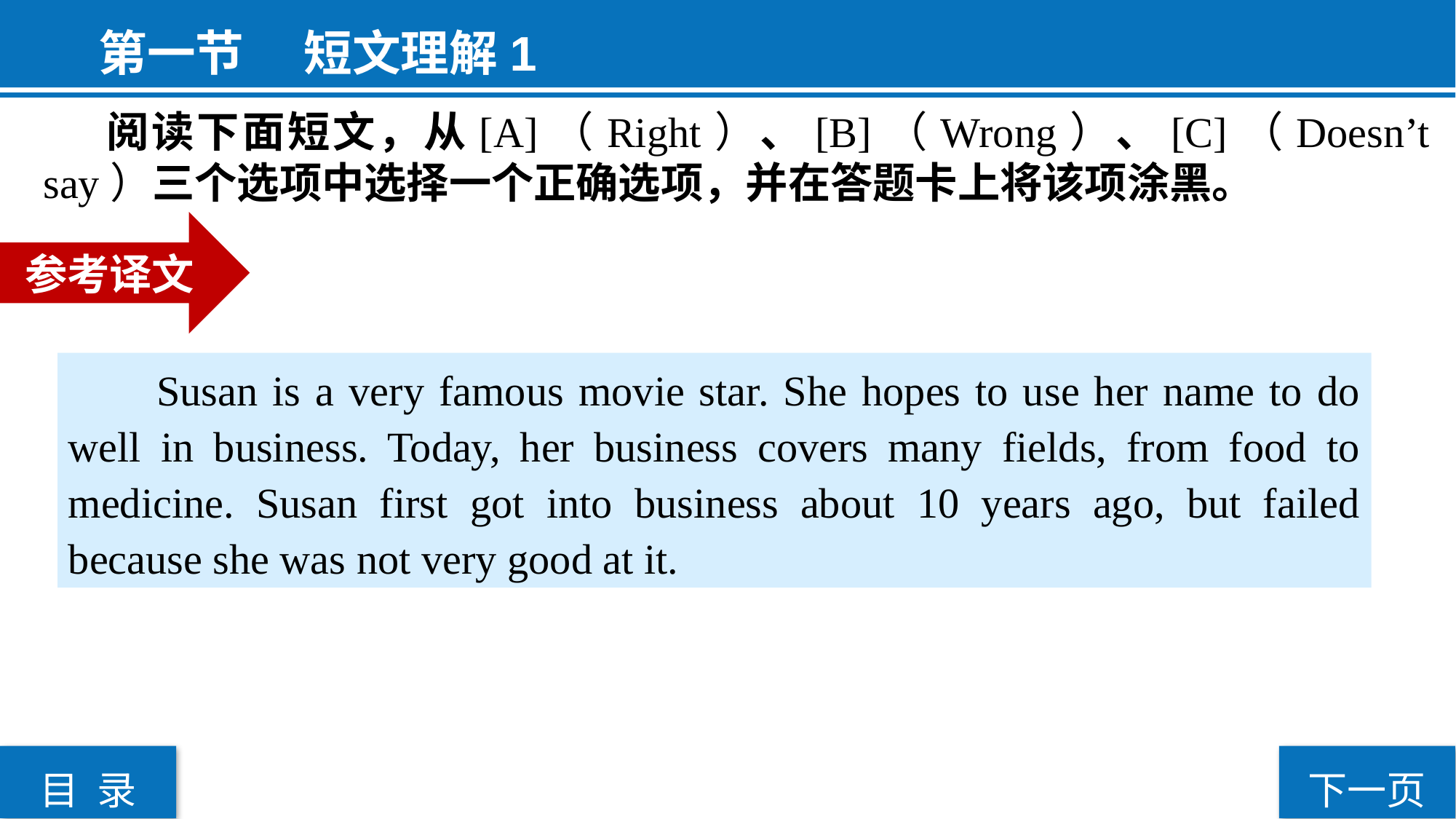

第一节  短文理解1
    阅读下面短文，从[A]（Right）、[B]（Wrong）、[C]（Doesn’t say）三个选项中选择一个正确选项，并在答题卡上将该项涂黑。
参考译文
      Susan is a very famous movie star. She hopes to use her name to do well in business. Today, her business covers many fields, from food to medicine. Susan first got into business about 10 years ago, but failed because she was not very good at it.